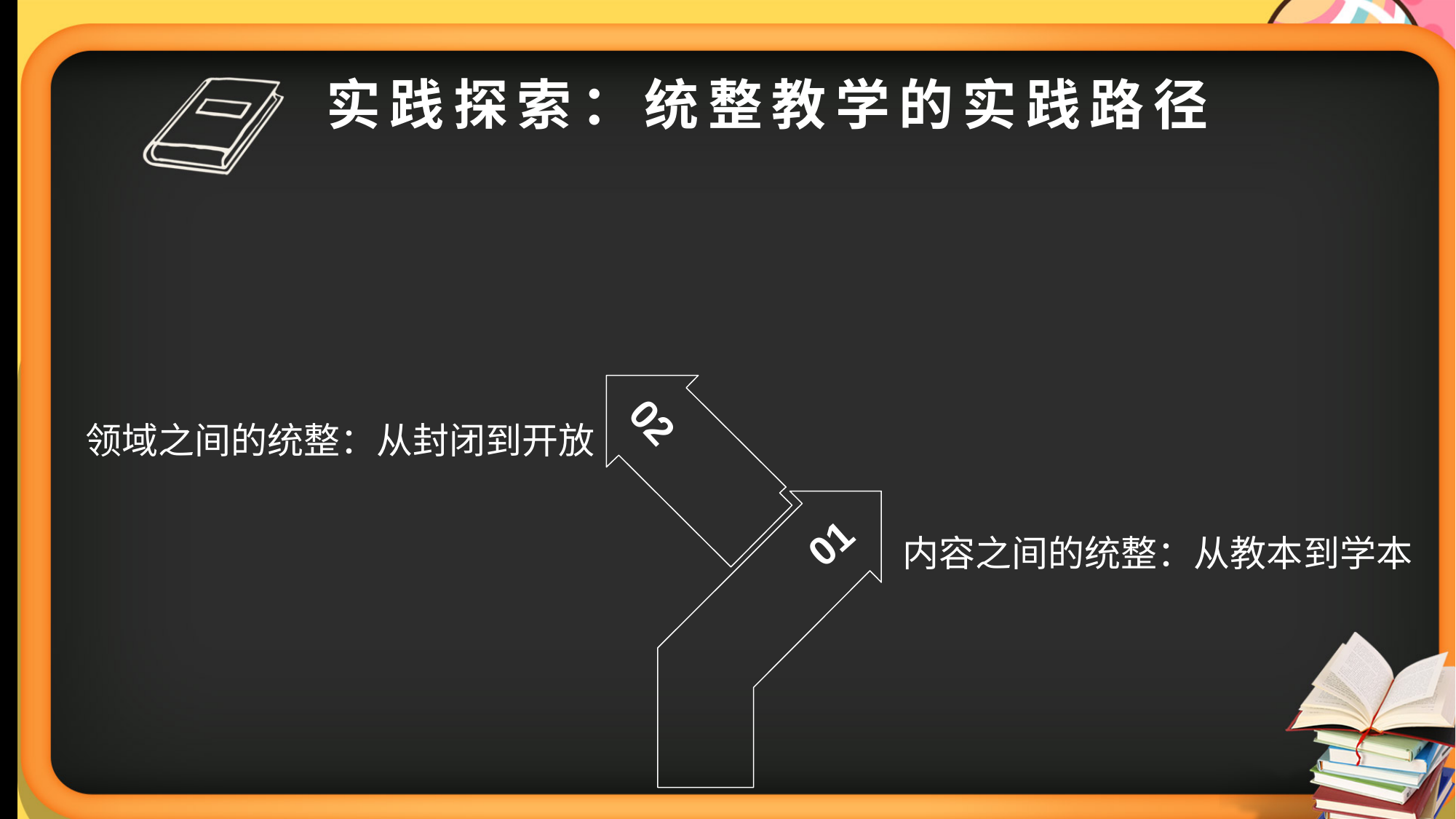

# 实践探索：统整教学的实践路径
领域之间的统整：从封闭到开放

02
内容之间的统整：从教本到学本

01